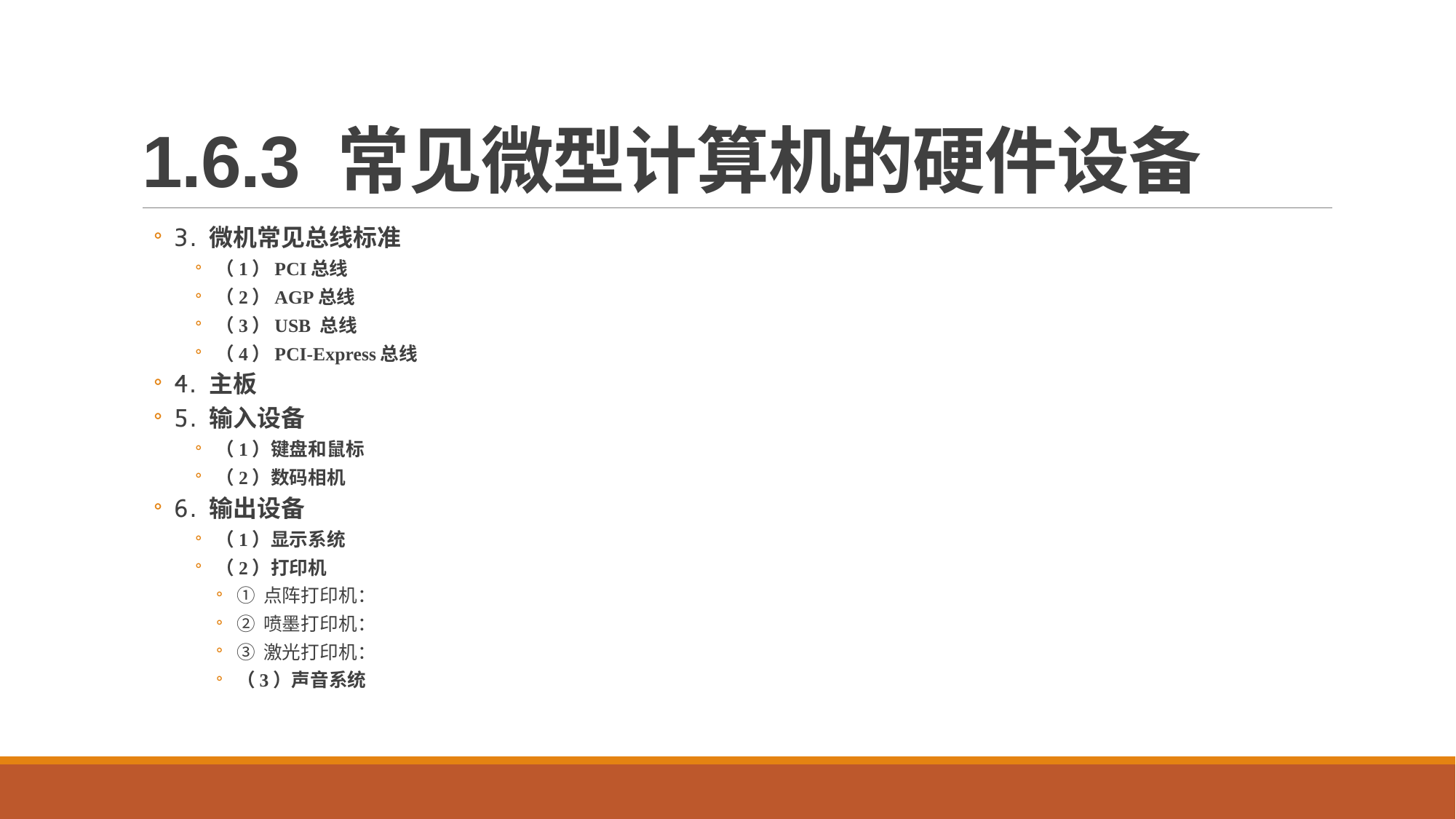

# 1.6.3 常见微型计算机的硬件设备
3. 微机常见总线标准
（1）PCI总线
（2）AGP总线
（3）USB 总线
（4）PCI-Express总线
4. 主板
5. 输入设备
（1）键盘和鼠标
（2）数码相机
6. 输出设备
（1）显示系统
（2）打印机
① 点阵打印机：
② 喷墨打印机：
③ 激光打印机：
（3）声音系统